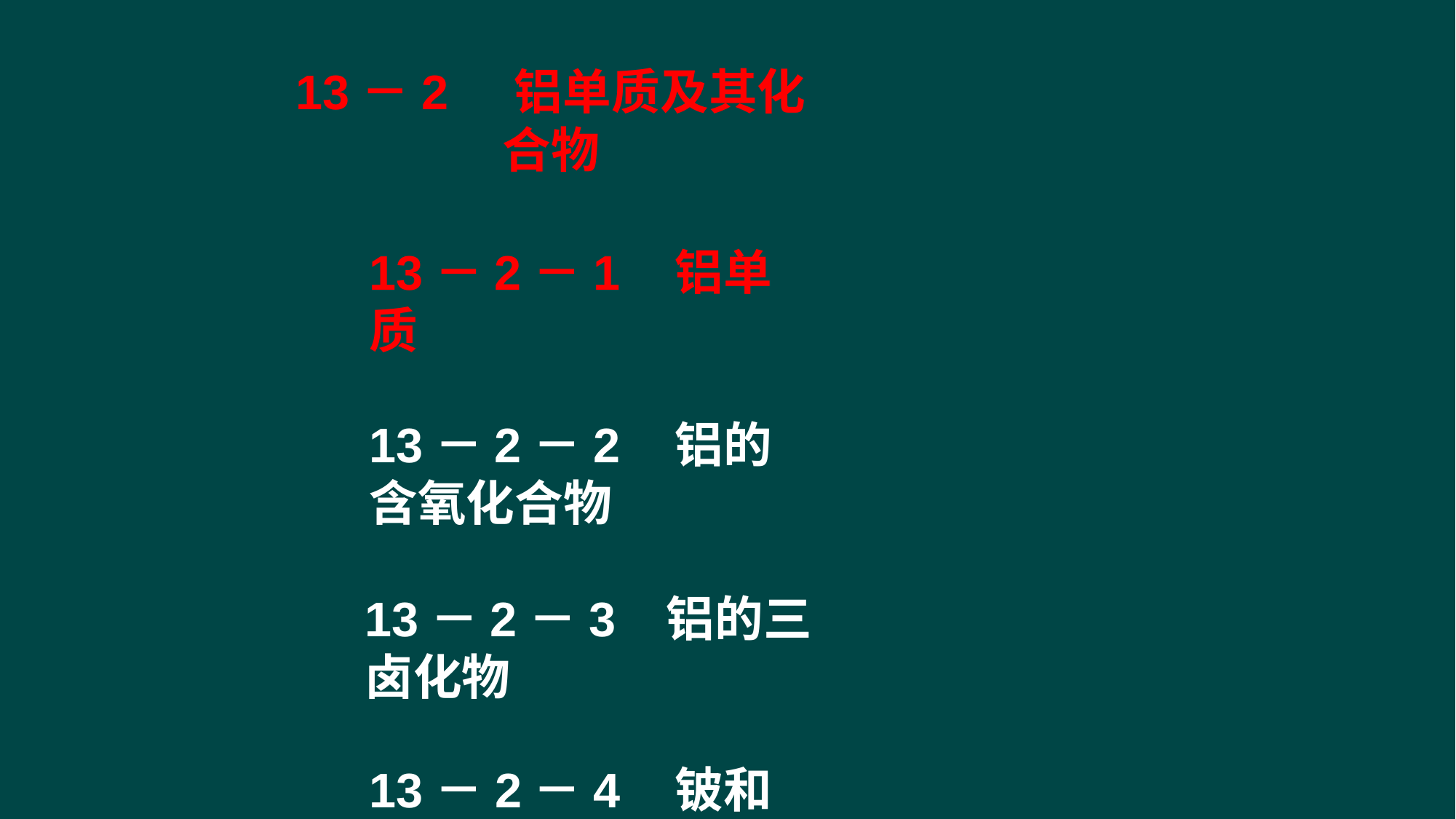

13－2	铝单质及其化合物

13－2－1	铝单质

13－2－2	铝的含氧化合物

13－2－3	铝的三卤化物

13－2－4	铍和铝的相似性